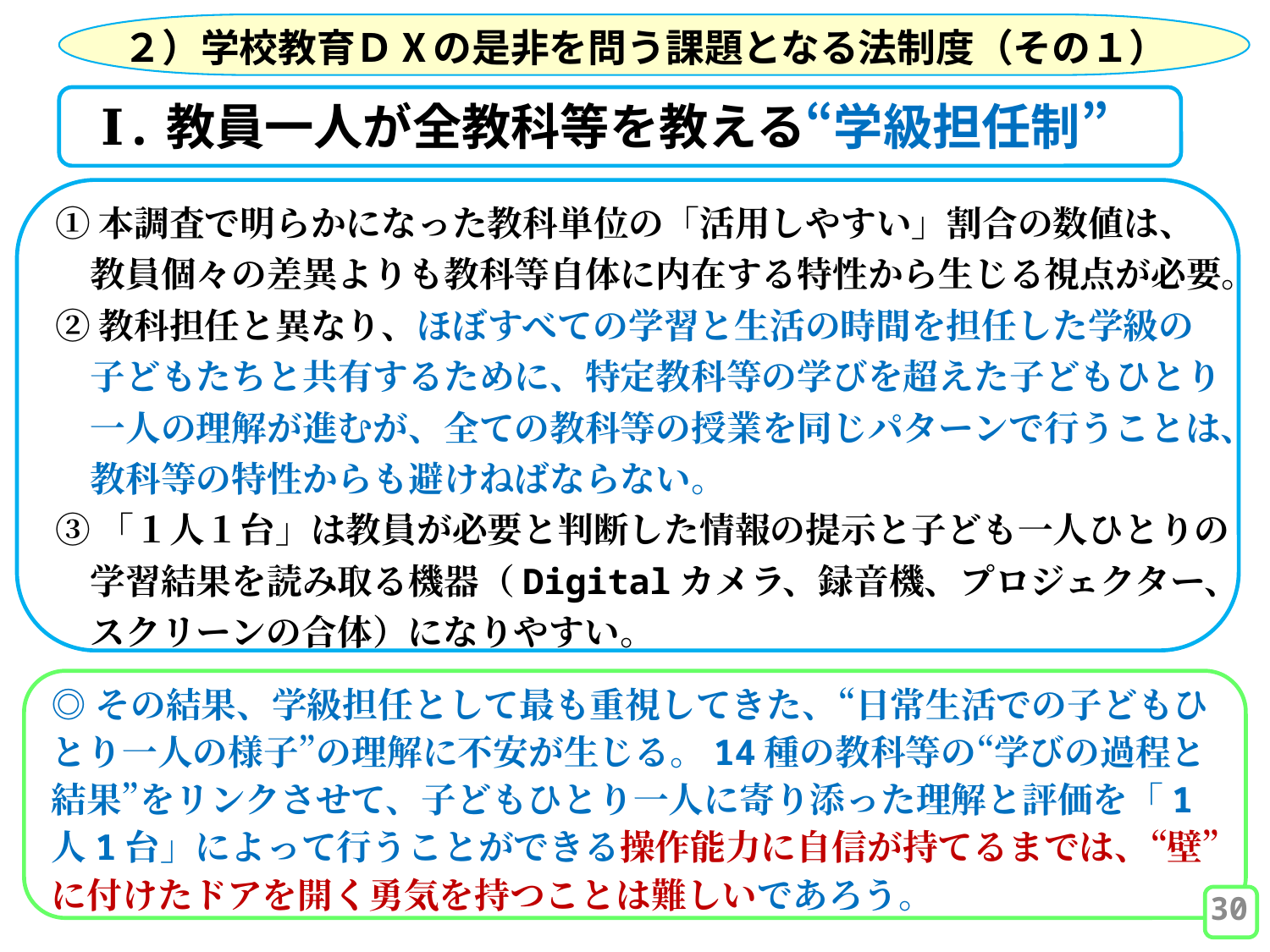

２）学校教育ＤⅩの是非を問う課題となる法制度（その１）

Ⅰ.教員一人が全教科等を教える“学級担任制”

➀本調査で明らかになった教科単位の「活用しやすい」割合の数値は、
　教員個々の差異よりも教科等自体に内在する特性から生じる視点が必要。
➁教科担任と異なり、ほぼすべての学習と生活の時間を担任した学級の
　子どもたちと共有するために、特定教科等の学びを超えた子どもひとり
　一人の理解が進むが、全ての教科等の授業を同じパターンで行うことは、
　教科等の特性からも避けねばならない。
③「１人１台」は教員が必要と判断した情報の提示と子ども一人ひとりの
　学習結果を読み取る機器（Digitalカメラ、録音機、プロジェクター、
　スクリーンの合体）になりやすい。

◎その結果、学級担任として最も重視してきた、“日常生活での子どもひとり一人の様子”の理解に不安が生じる。14種の教科等の“学びの過程と結果”をリンクさせて、子どもひとり一人に寄り添った理解と評価を「1人1台」によって行うことができる操作能力に自信が持てるまでは、“壁”に付けたドアを開く勇気を持つことは難しいであろう。
30